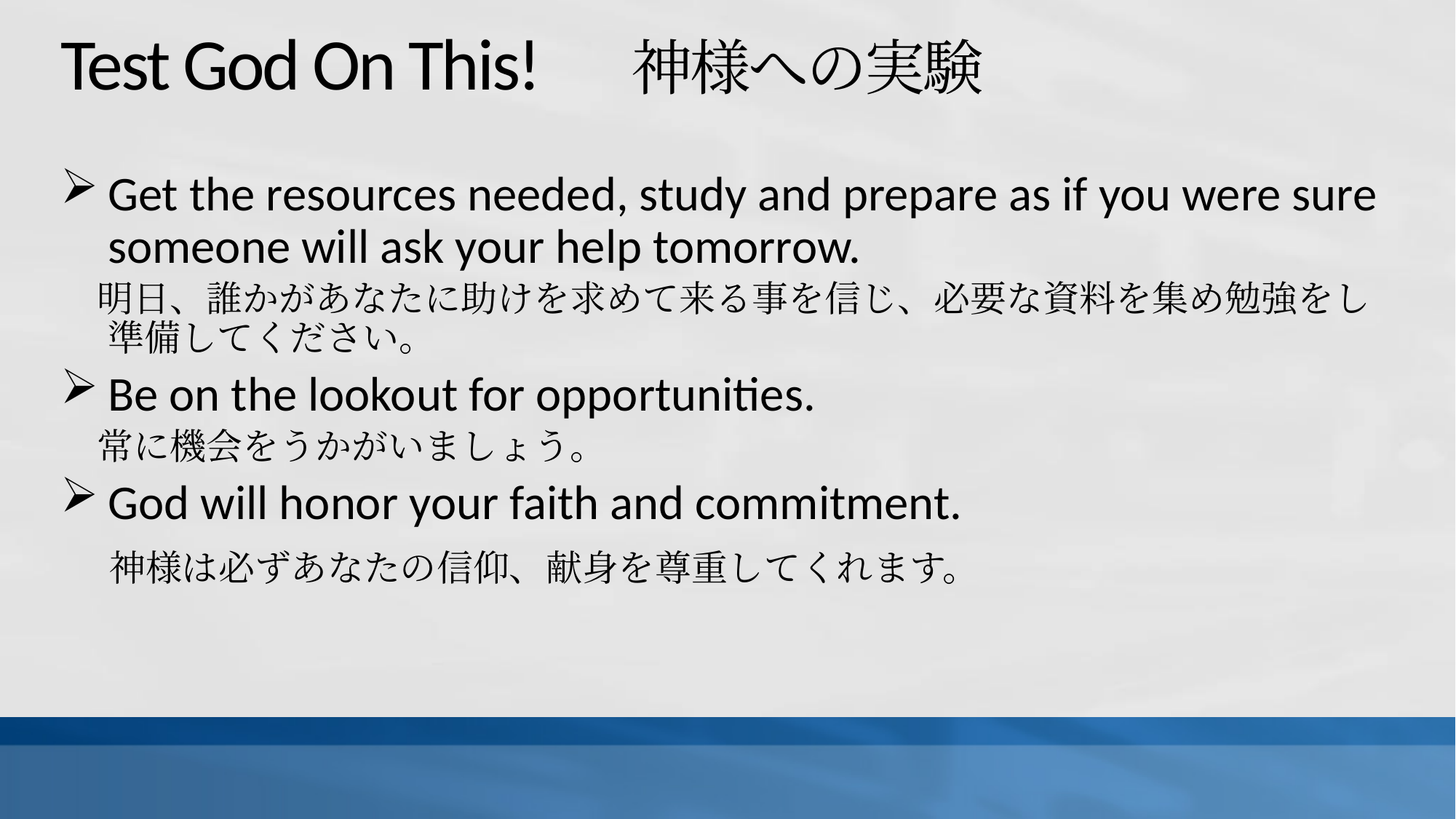

# Test God On This!　神様への実験
Get the resources needed, study and prepare as if you were sure someone will ask your help tomorrow.
　明日、誰かがあなたに助けを求めて来る事を信じ、必要な資料を集め勉強をし準備してください。
Be on the lookout for opportunities.
　常に機会をうかがいましょう。
God will honor your faith and commitment.
　神様は必ずあなたの信仰、献身を尊重してくれます。